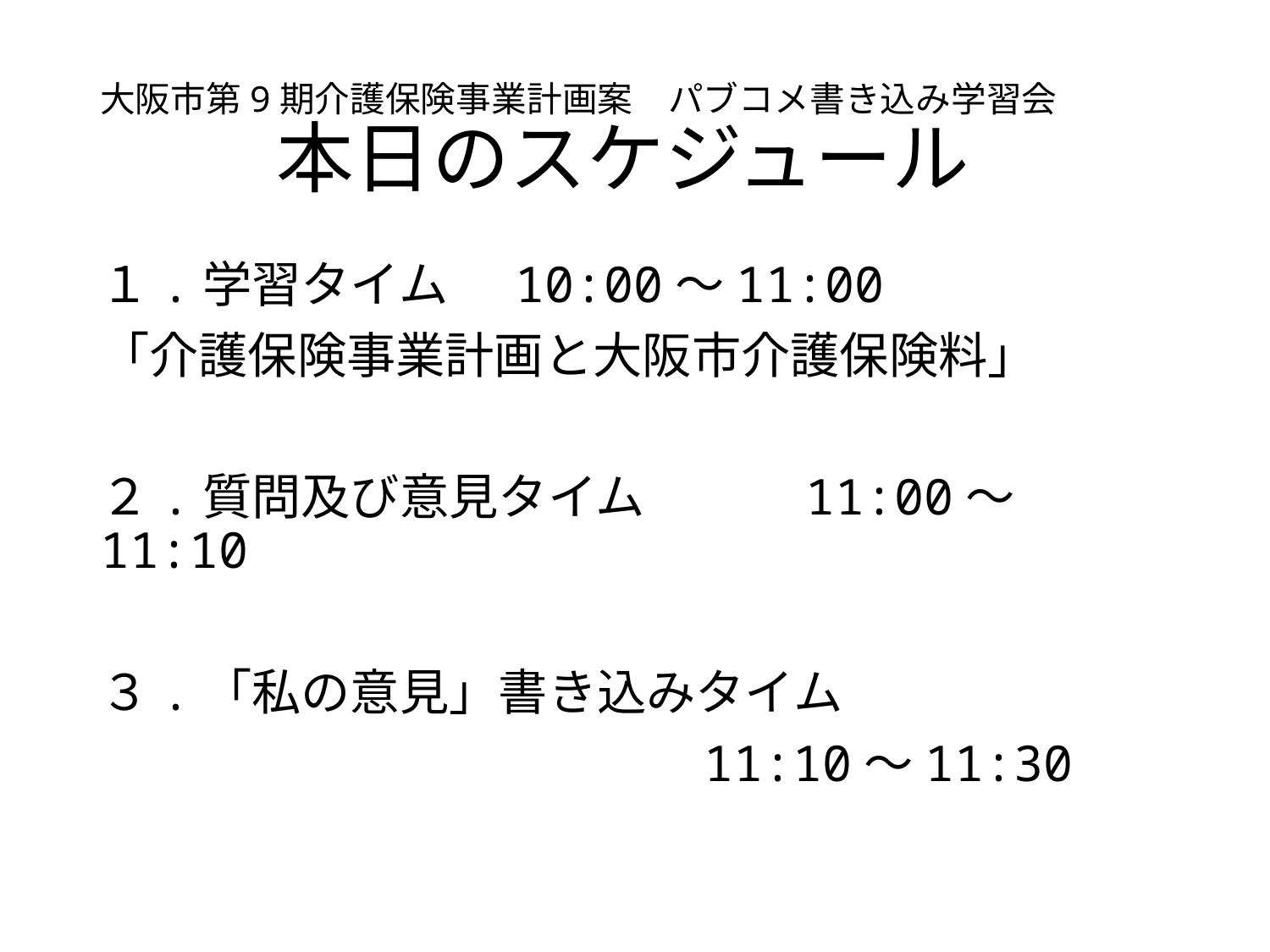

# 大阪市第9期介護保険事業計画案　パブコメ書き込み学習会 　　　　　本日のスケジュール
１.学習タイム     10:00～11:00
「介護保険事業計画と大阪市介護保険料」

２.質問及び意見タイム　　　11:00～11:10

３.「私の意見」書き込みタイム
　　　　　　　　　　　　11:10～11:30